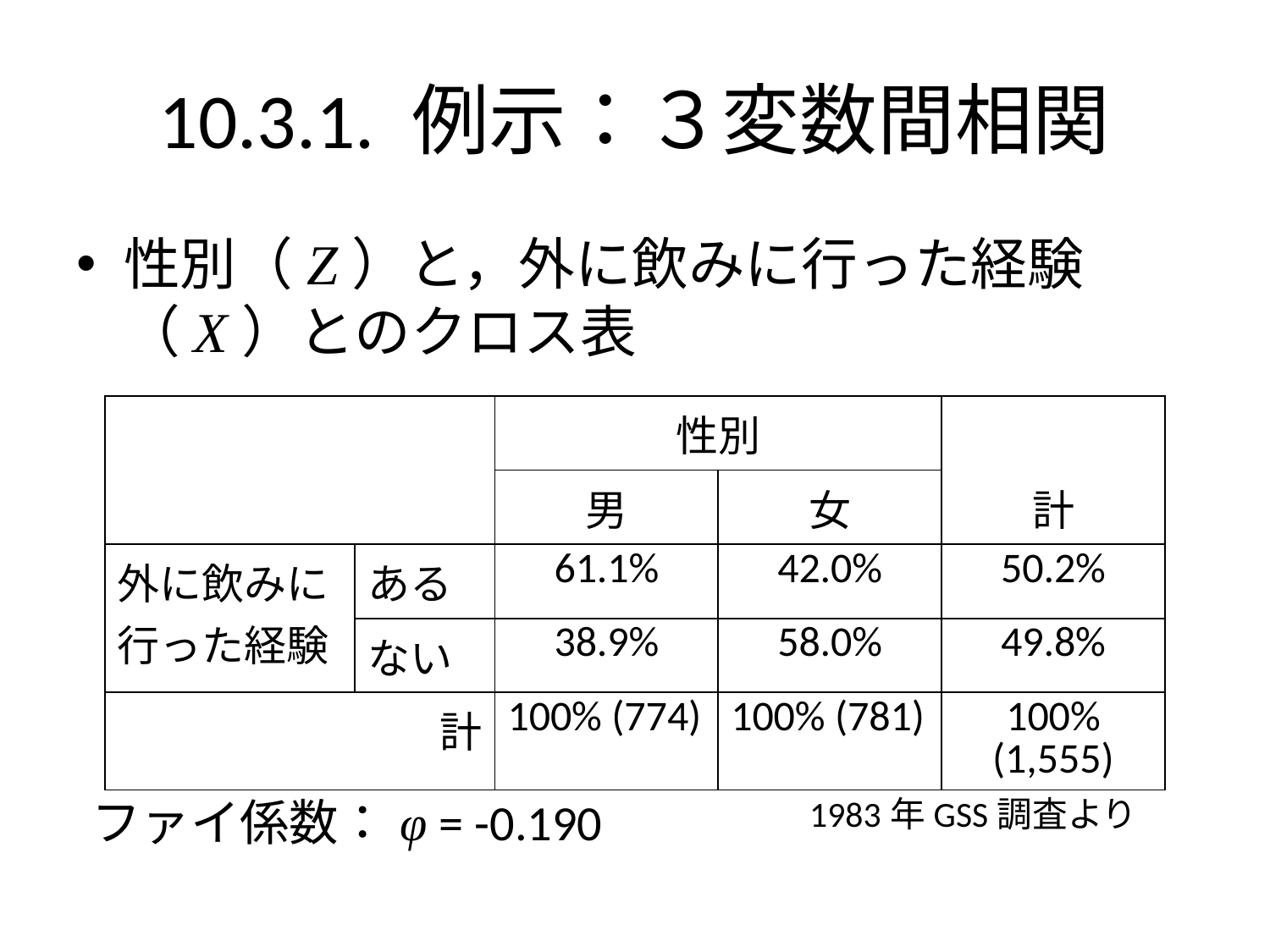

# 10.3.1. 例示：３変数間相関
性別（Z）と，外に飲みに行った経験（X）とのクロス表
|  |  | 性別 |  | 計 |
| --- | --- | --- | --- | --- |
|  |  | 男 | 女 |  |
| 外に飲みに行った経験 | ある | 61.1% | 42.0% | 50.2% |
|  | ない | 38.9% | 58.0% | 49.8% |
| 計 |  | 100% (774) | 100% (781) | 100% (1,555) |
ファイ係数：φ = -0.190
1983年GSS調査より